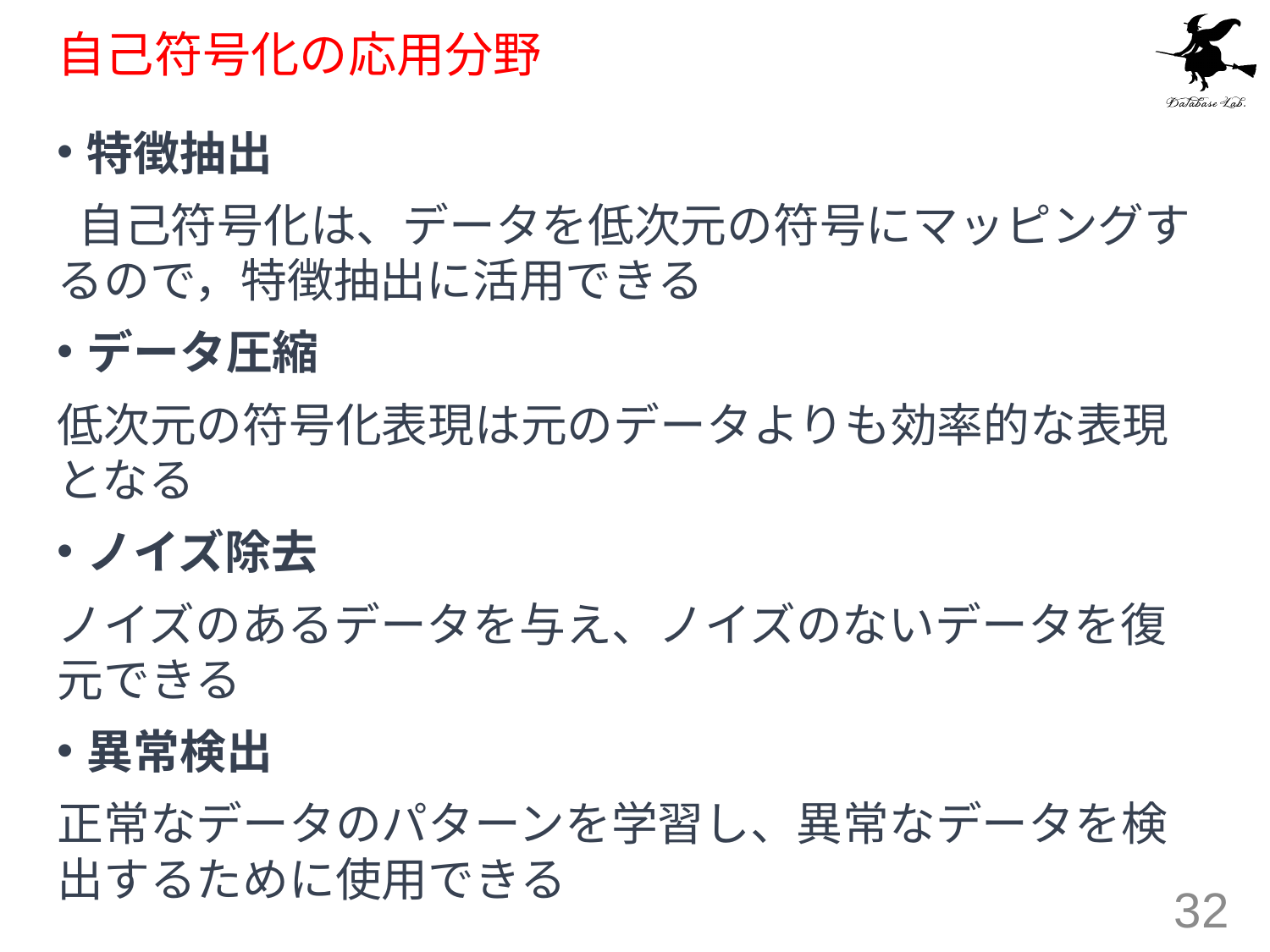

# 自己符号化の応用分野
特徴抽出
 自己符号化は、データを低次元の符号にマッピングするので，特徴抽出に活用できる
データ圧縮
低次元の符号化表現は元のデータよりも効率的な表現となる
ノイズ除去
ノイズのあるデータを与え、ノイズのないデータを復元できる
異常検出
正常なデータのパターンを学習し、異常なデータを検出するために使用できる

32